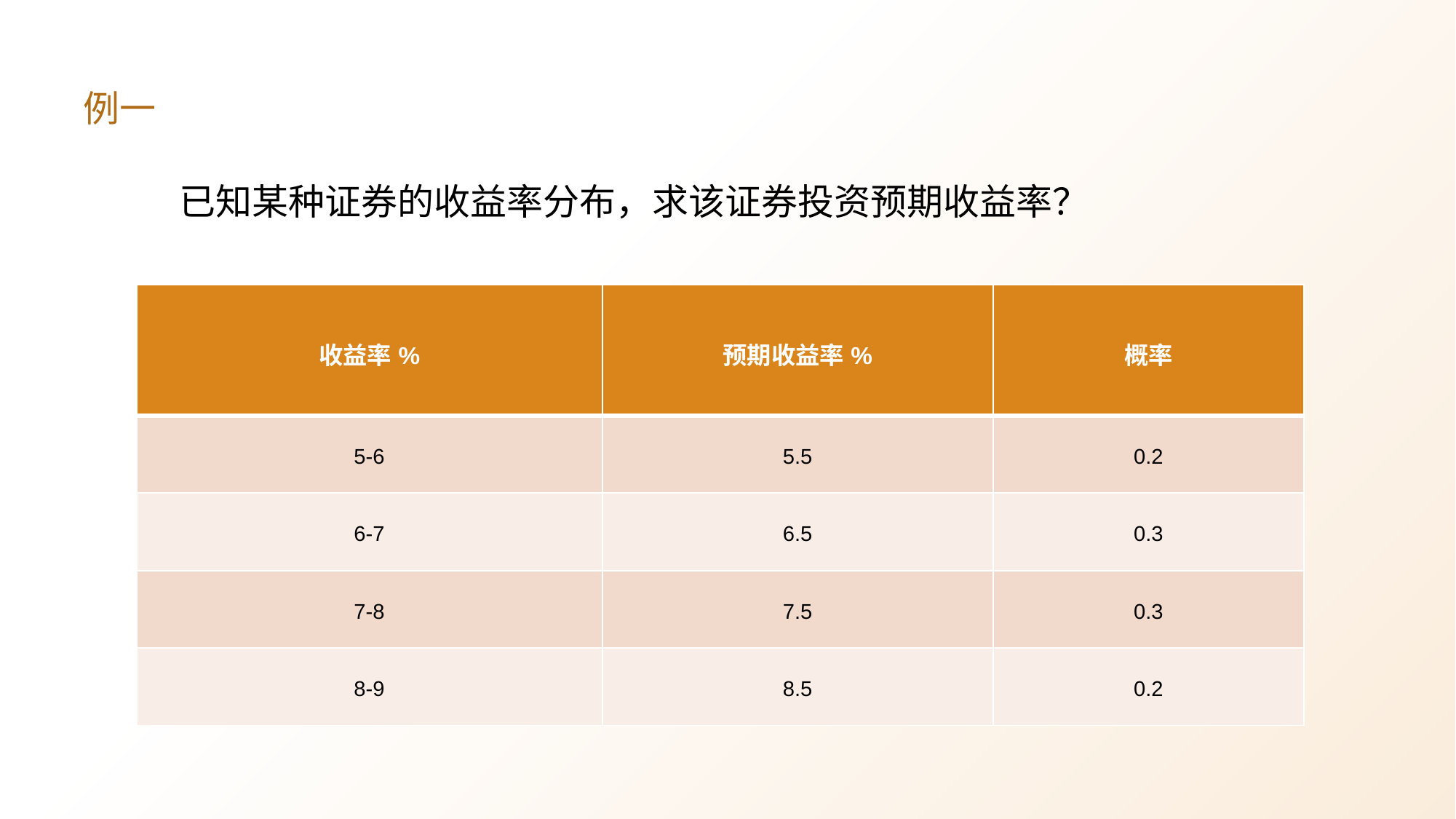

# 例一
已知某种证券的收益率分布，求该证券投资预期收益率？
| 收益率% | 预期收益率% | 概率 |
| --- | --- | --- |
| 5-6 | 5.5 | 0.2 |
| 6-7 | 6.5 | 0.3 |
| 7-8 | 7.5 | 0.3 |
| 8-9 | 8.5 | 0.2 |